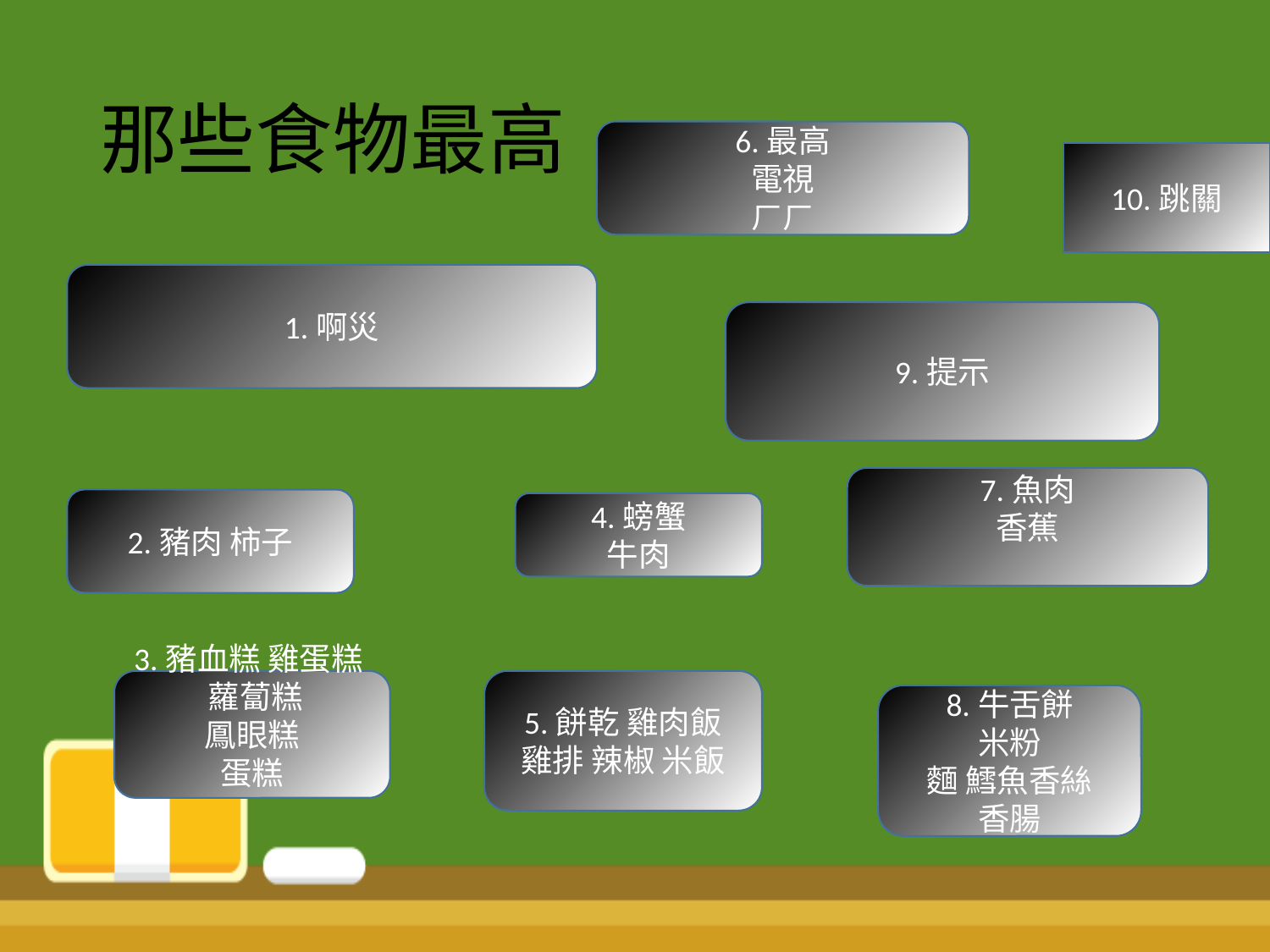

# 那些食物最高
6.最高
電視
ㄏㄏ
10.跳關
1.啊災
9.提示
7.魚肉
香蕉

2.豬肉 柿子
4.螃蟹
牛肉
3.豬血糕 雞蛋糕   蘿蔔糕
鳳眼糕
蛋糕

5.餅乾 雞肉飯
雞排 辣椒 米飯
8.牛舌餅
米粉
麵 鱈魚香絲
香腸